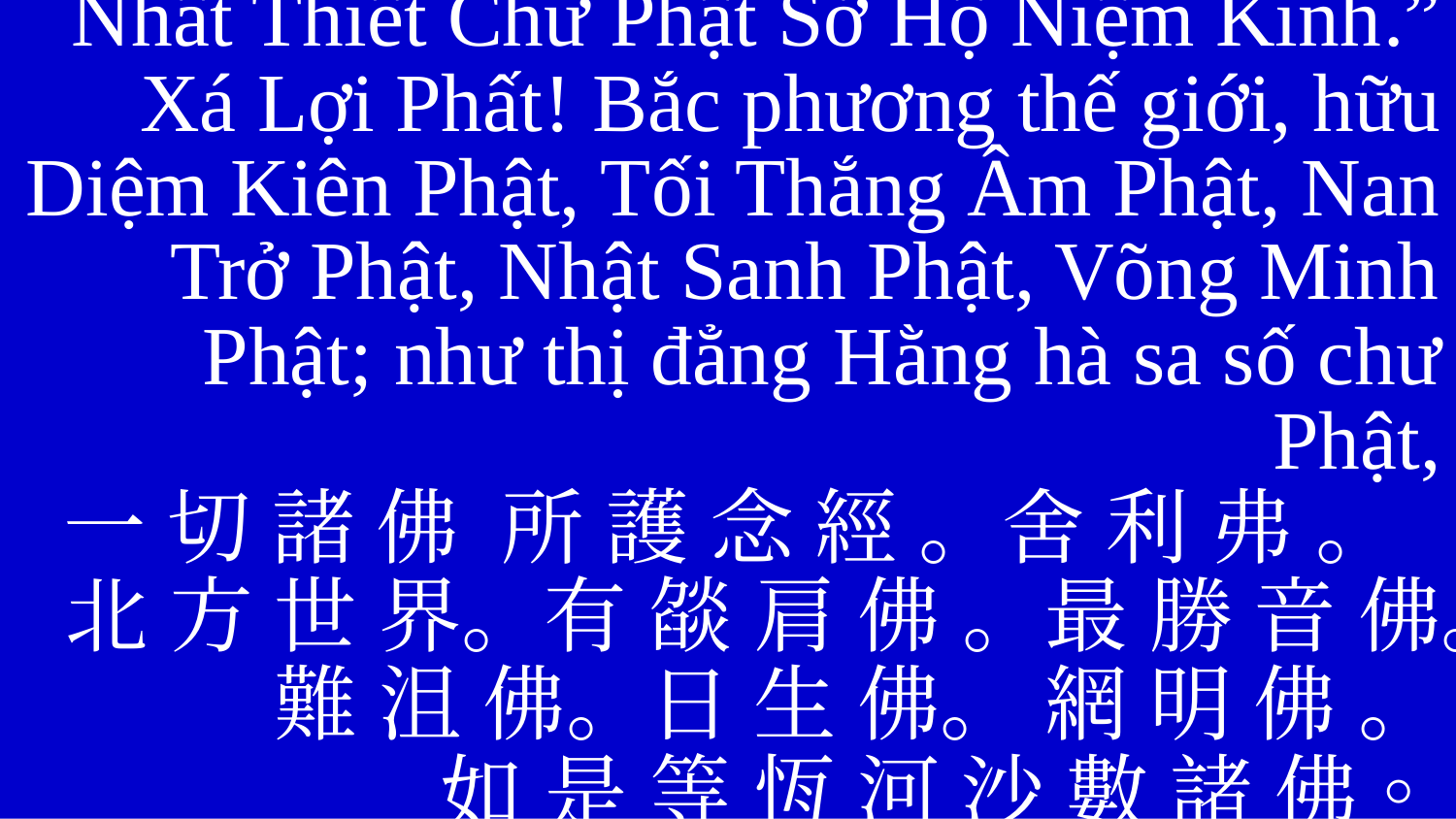

Nhất Thiết Chư Phật Sở Hộ Niệm Kinh.” Xá Lợi Phất! Bắc phương thế giới, hữu Diệm Kiên Phật, Tối Thắng Âm Phật, Nan Trở Phật, Nhật Sanh Phật, Võng Minh Phật; như thị đẳng Hằng hà sa số chư Phật,
一 切 諸 佛  所 護 念 經 。舍 利 弗 。
北 方 世 界。有 燄 肩 佛 。最 勝 音 佛。
難 沮 佛。日 生 佛。 網 明 佛 。
如 是 等 恆 河 沙 數 諸 佛。